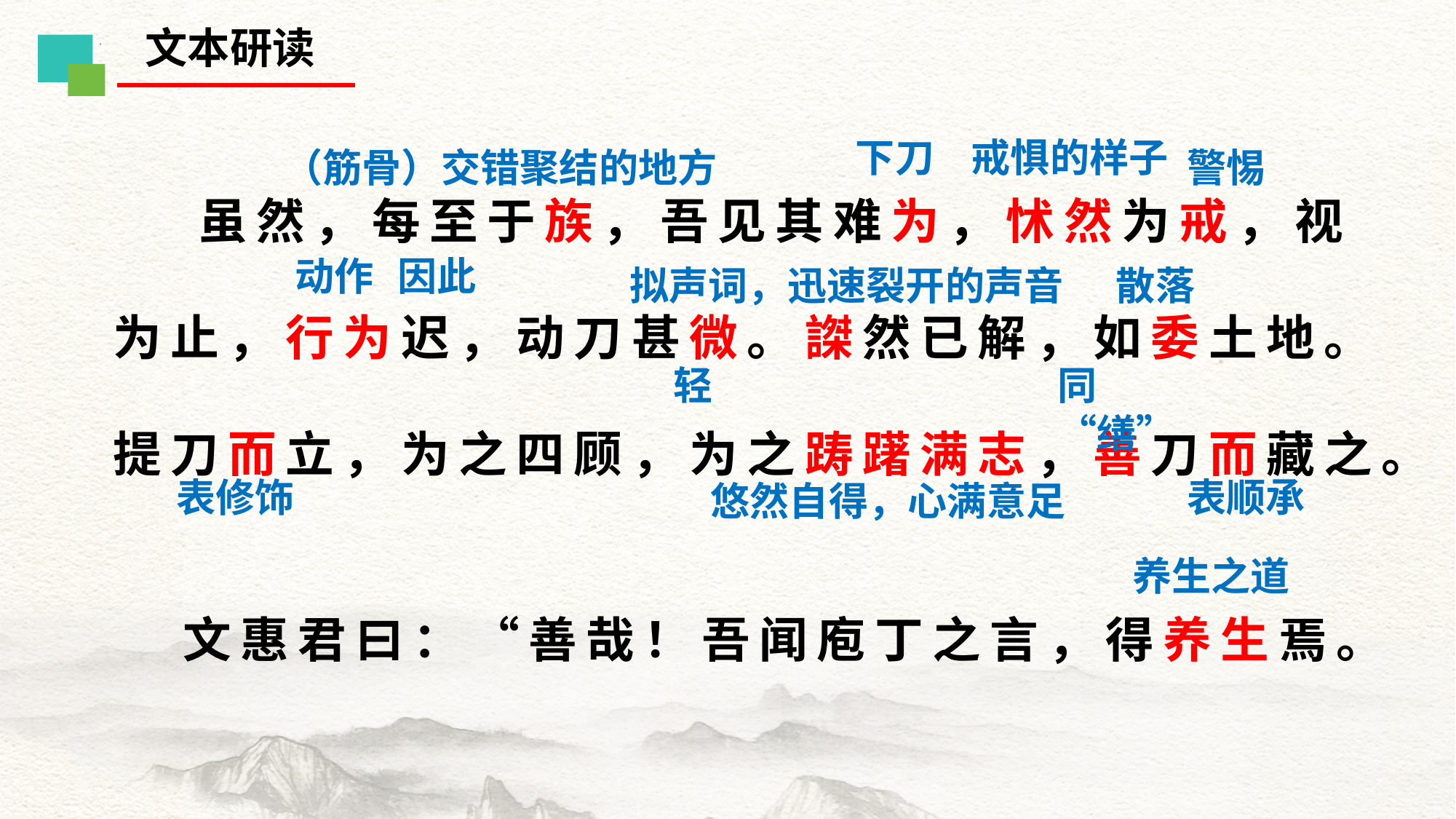

文本研读

虽然，每至于族，吾见其难为，怵然为戒，视为止，行为迟，动刀甚微。謋然已解，如委土地。提刀而立，为之四顾，为之踌躇满志，善刀而藏之。

下刀
戒惧的样子
（筋骨）交错聚结的地方
警惕
动作
因此
散落
拟声词，迅速裂开的声音
轻
同“缮”
表修饰
表顺承
悠然自得，心满意足
文惠君曰：“善哉！吾闻庖丁之言，得养生焉。
养生之道